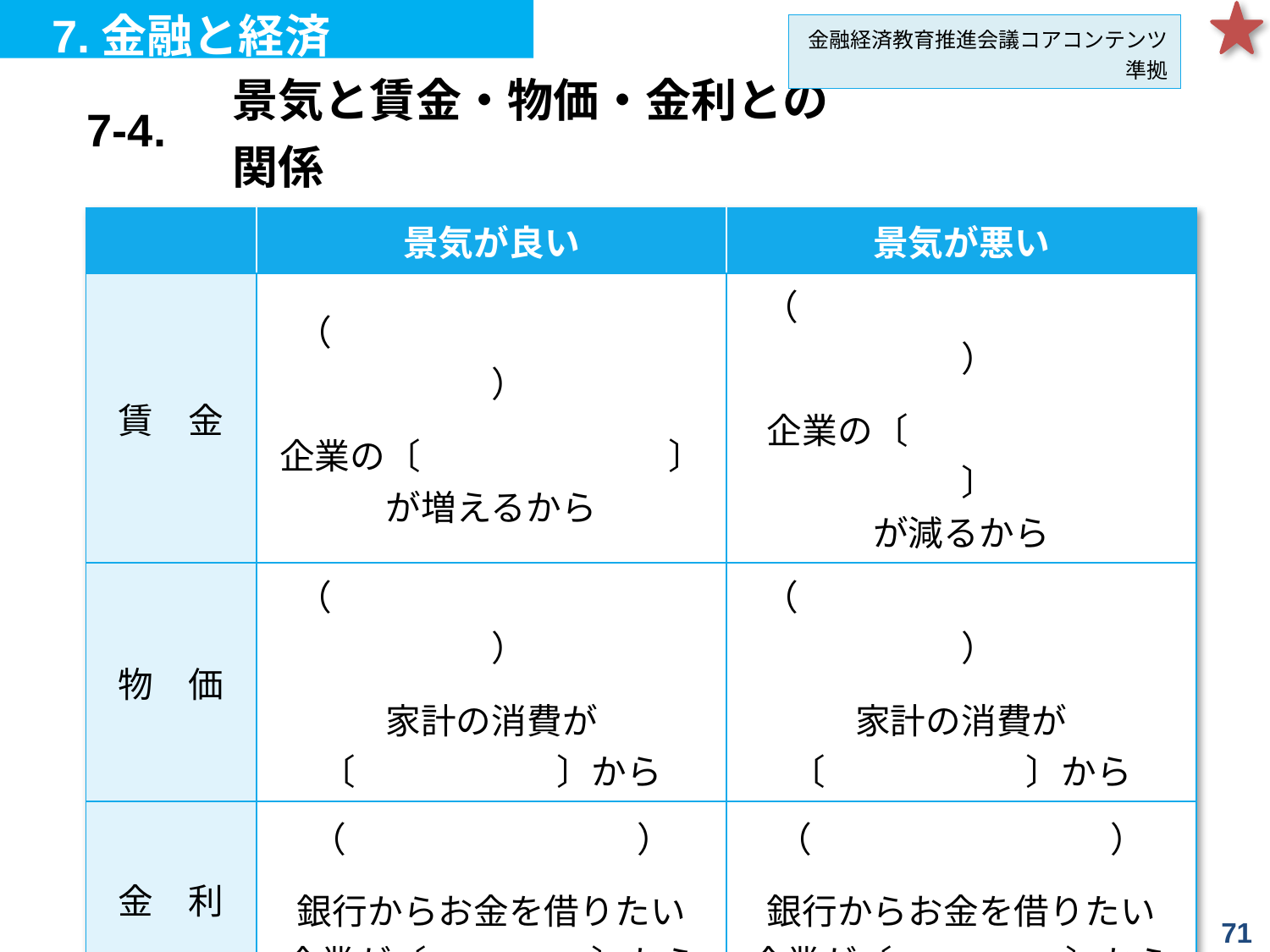

7.金融と経済

金融経済教育推進会議コアコンテンツ準拠
| 7-4. | 景気と賃金・物価・金利との関係 |
| --- | --- |
|  | 景気が良い | 景気が悪い |
| --- | --- | --- |
| 賃　金 | （　　　　　　　　　　　） 企業の〔　　　　　　　〕 が増えるから | （　　　　 　　　　　　　） 企業の〔　　　　　　　　〕 が減るから |
| 物　価 | （　　　　　　　　　　　） 家計の消費が 〔　　 　　　〕から | （　　　　　　　 　　　　） 家計の消費が 〔　　 　　　〕から |
| 金　利 | （　　 　　　　） 銀行からお金を借りたい 企業が〔　　 　　〕から | （　　　 　　　） 銀行からお金を借りたい 企業が〔　 　　　〕から |